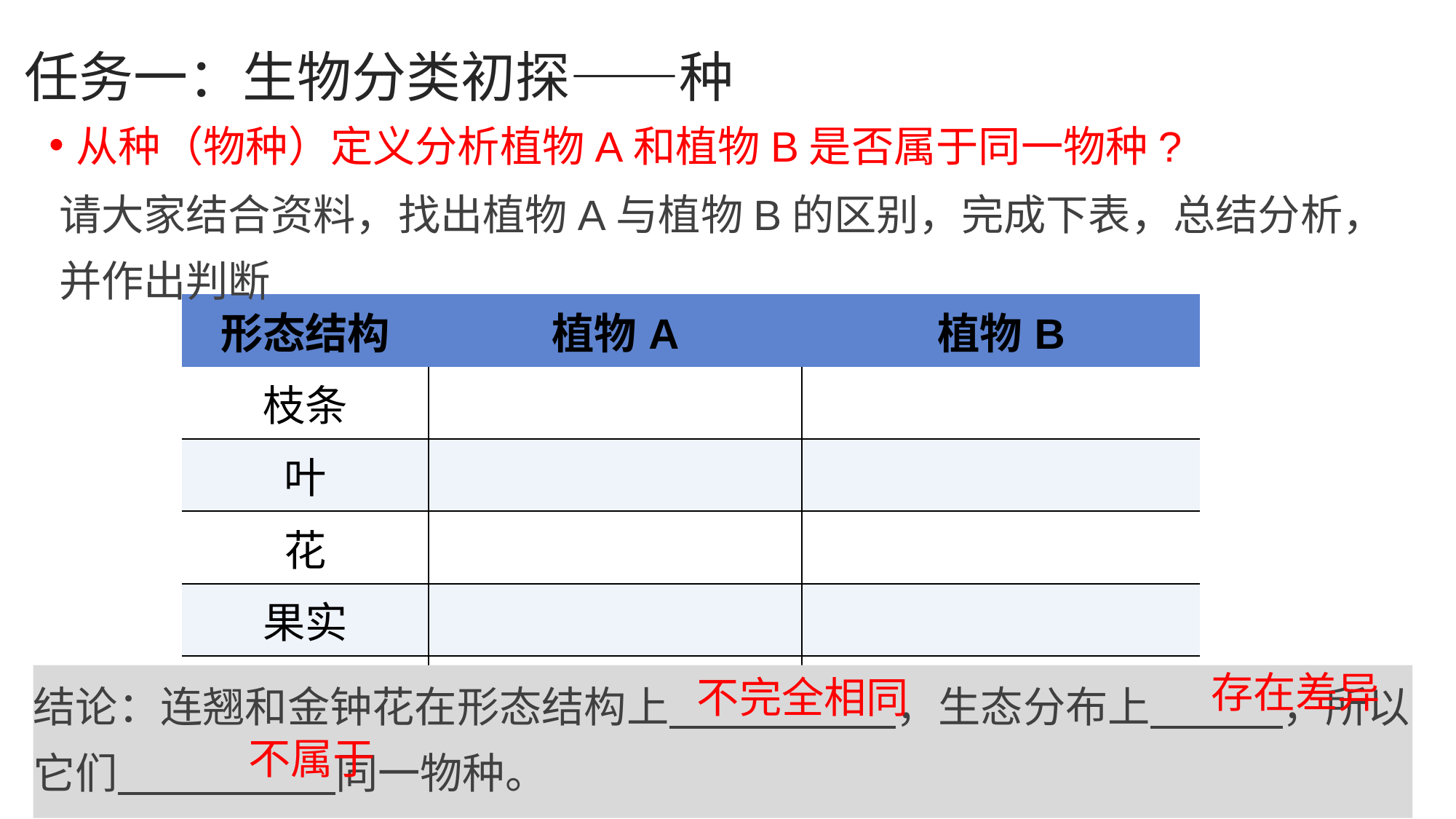

任务一：生物分类初探——种
从种（物种）定义分析植物A和植物B是否属于同一物种?

请大家结合资料，找出植物A与植物B的区别，完成下表，总结分析，并作出判断
| 形态结构 | 植物A | 植物B |
| --- | --- | --- |
| 枝条 |  |  |
| 叶 |  |  |
| 花 |  |  |
| 果实 |  |  |
| 生态分布 |  |  |
| 其他 |  |  |
存在差异
结论：连翘和金钟花在形态结构上                        ，生态分布上              ，所以它们                       同一物种。
不完全相同
不属于